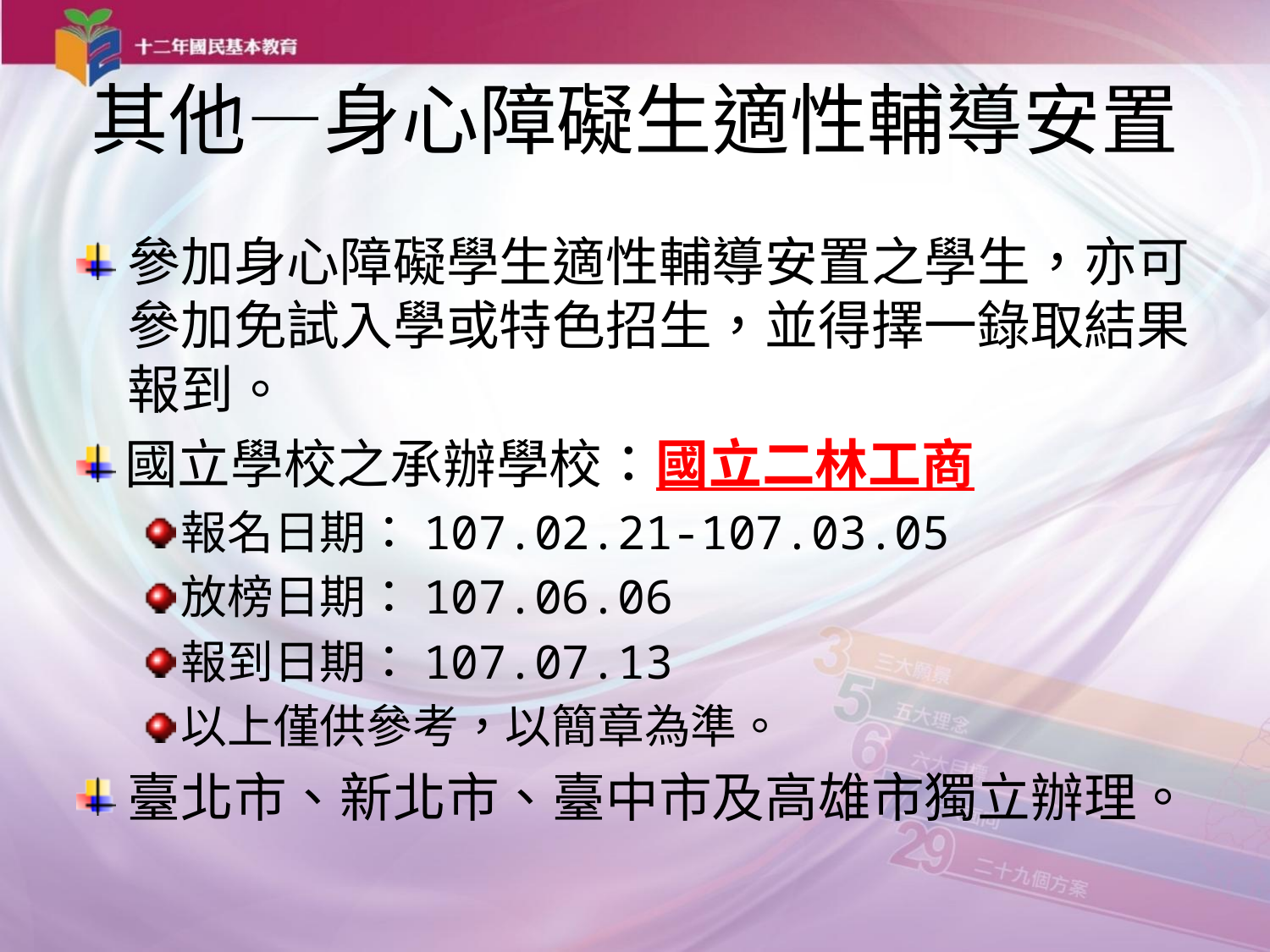

# 其他—身心障礙生適性輔導安置
參加身心障礙學生適性輔導安置之學生，亦可參加免試入學或特色招生，並得擇一錄取結果報到。
國立學校之承辦學校：國立二林工商
報名日期：107.02.21-107.03.05
放榜日期：107.06.06
報到日期：107.07.13
以上僅供參考，以簡章為準。
臺北市、新北市、臺中市及高雄市獨立辦理。